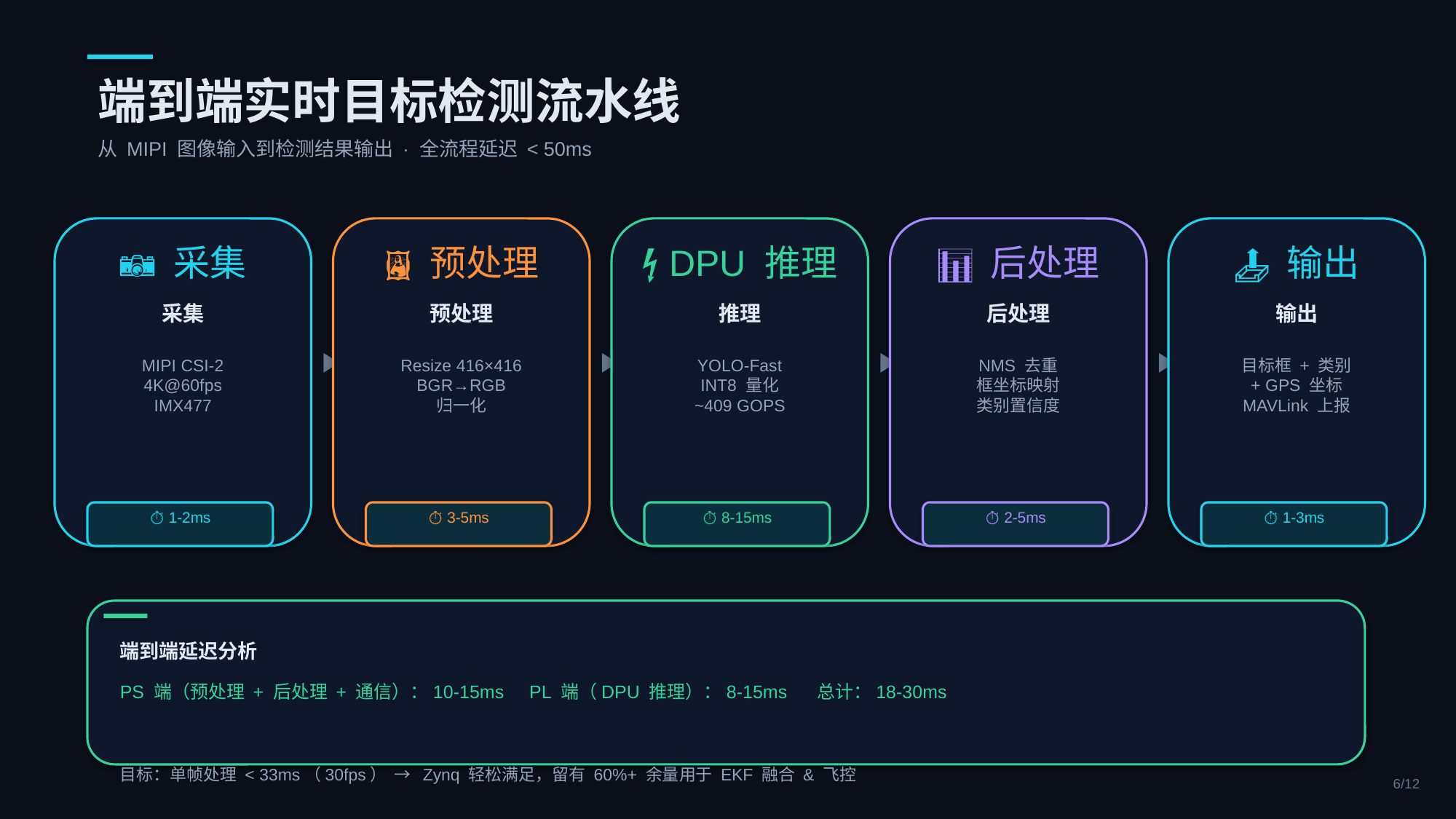

端到端实时目标检测流水线
从 MIPI 图像输入到检测结果输出 · 全流程延迟 < 50ms

📷 采集
🖼️ 预处理
⚡ DPU 推理
📊 后处理
📤 输出
采集
预处理
推理
后处理
输出
▶
▶
▶
▶
MIPI CSI-2
4K@60fps
IMX477
Resize 416×416
BGR→RGB
归一化
YOLO-Fast
INT8 量化
~409 GOPS
NMS 去重
框坐标映射
类别置信度
目标框 + 类别
+ GPS 坐标
MAVLink 上报

⏱ 1-2ms

⏱ 3-5ms

⏱ 8-15ms

⏱ 2-5ms

⏱ 1-3ms

端到端延迟分析
PS 端（预处理 + 后处理 + 通信）：10-15ms     PL 端（DPU 推理）：8-15ms     总计：18-30ms

目标：单帧处理 < 33ms（30fps）  →  Zynq 轻松满足，留有 60%+ 余量用于 EKF 融合 & 飞控
6/12